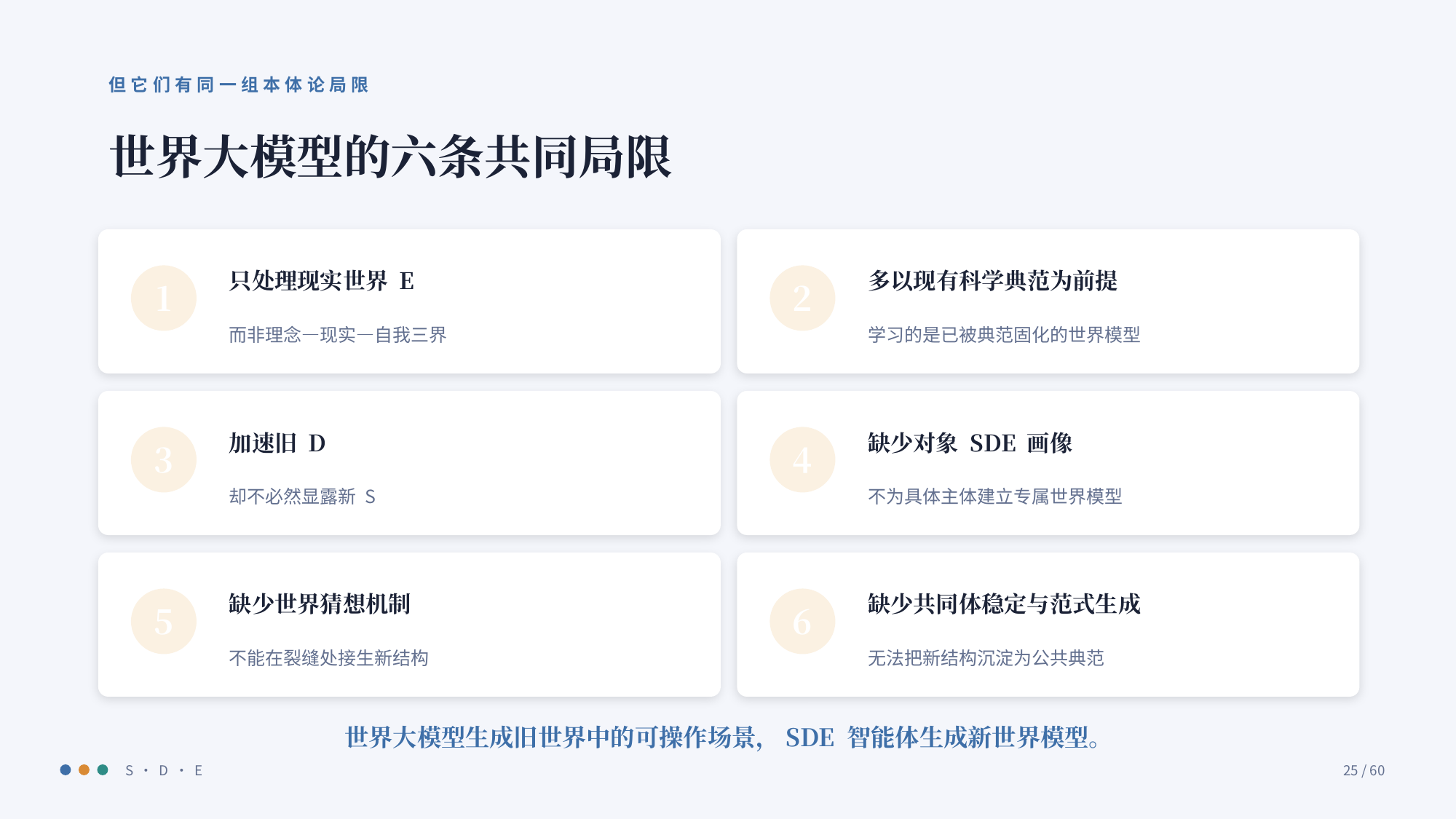

但它们有同一组本体论局限
世界大模型的六条共同局限

只处理现实世界 E
多以现有科学典范为前提

1

2
而非理念—现实—自我三界
学习的是已被典范固化的世界模型

加速旧 D
缺少对象 SDE 画像

3

4
却不必然显露新 S
不为具体主体建立专属世界模型

缺少世界猜想机制
缺少共同体稳定与范式生成

5

6
不能在裂缝处接生新结构
无法把新结构沉淀为公共典范
世界大模型生成旧世界中的可操作场景，SDE 智能体生成新世界模型。
S · D · E
25 / 60